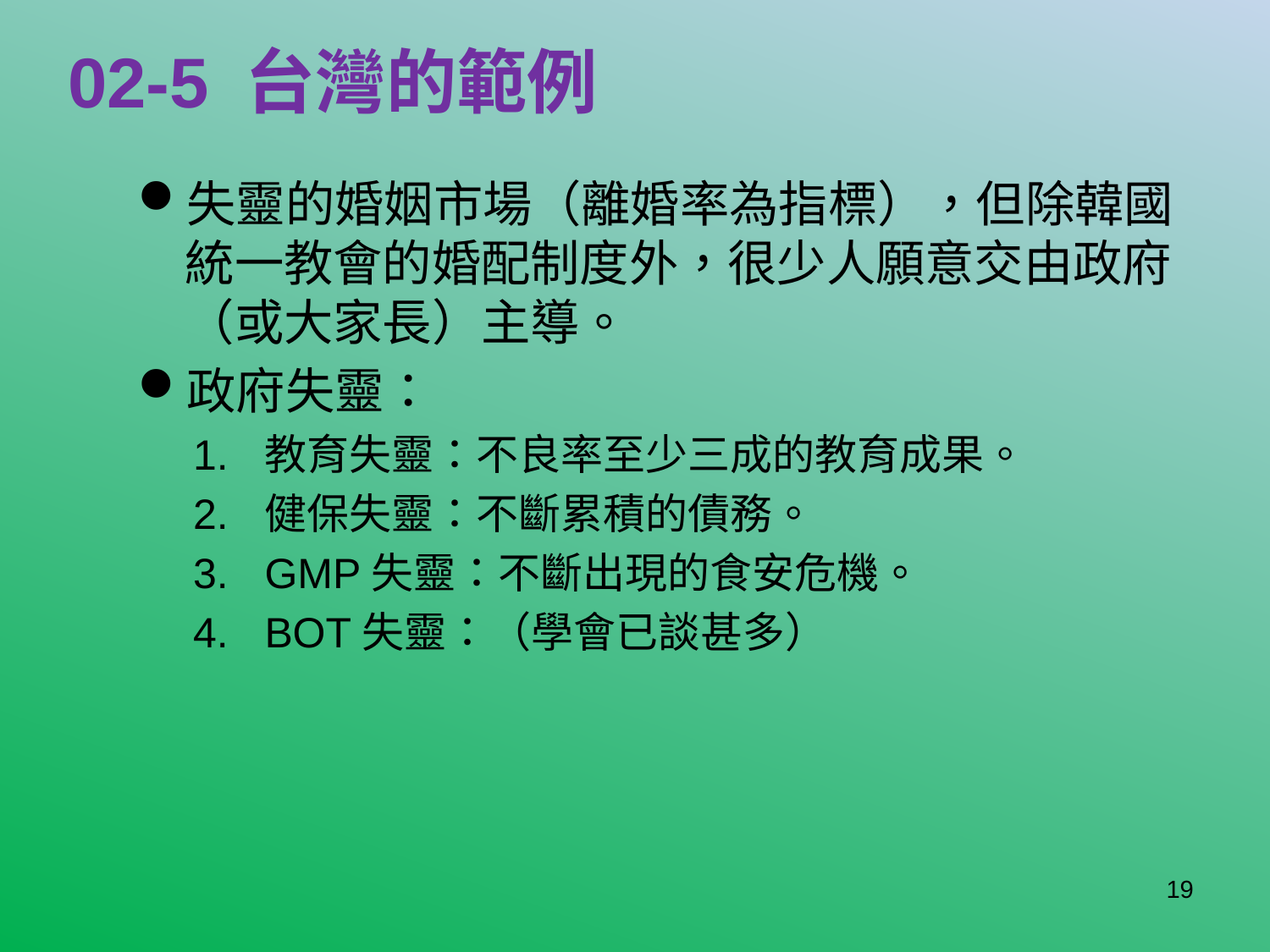

# 02-5 台灣的範例
失靈的婚姻市場（離婚率為指標），但除韓國統一教會的婚配制度外，很少人願意交由政府（或大家長）主導。
政府失靈：
教育失靈：不良率至少三成的教育成果。
健保失靈：不斷累積的債務。
GMP失靈：不斷出現的食安危機。
BOT失靈：（學會已談甚多）
19